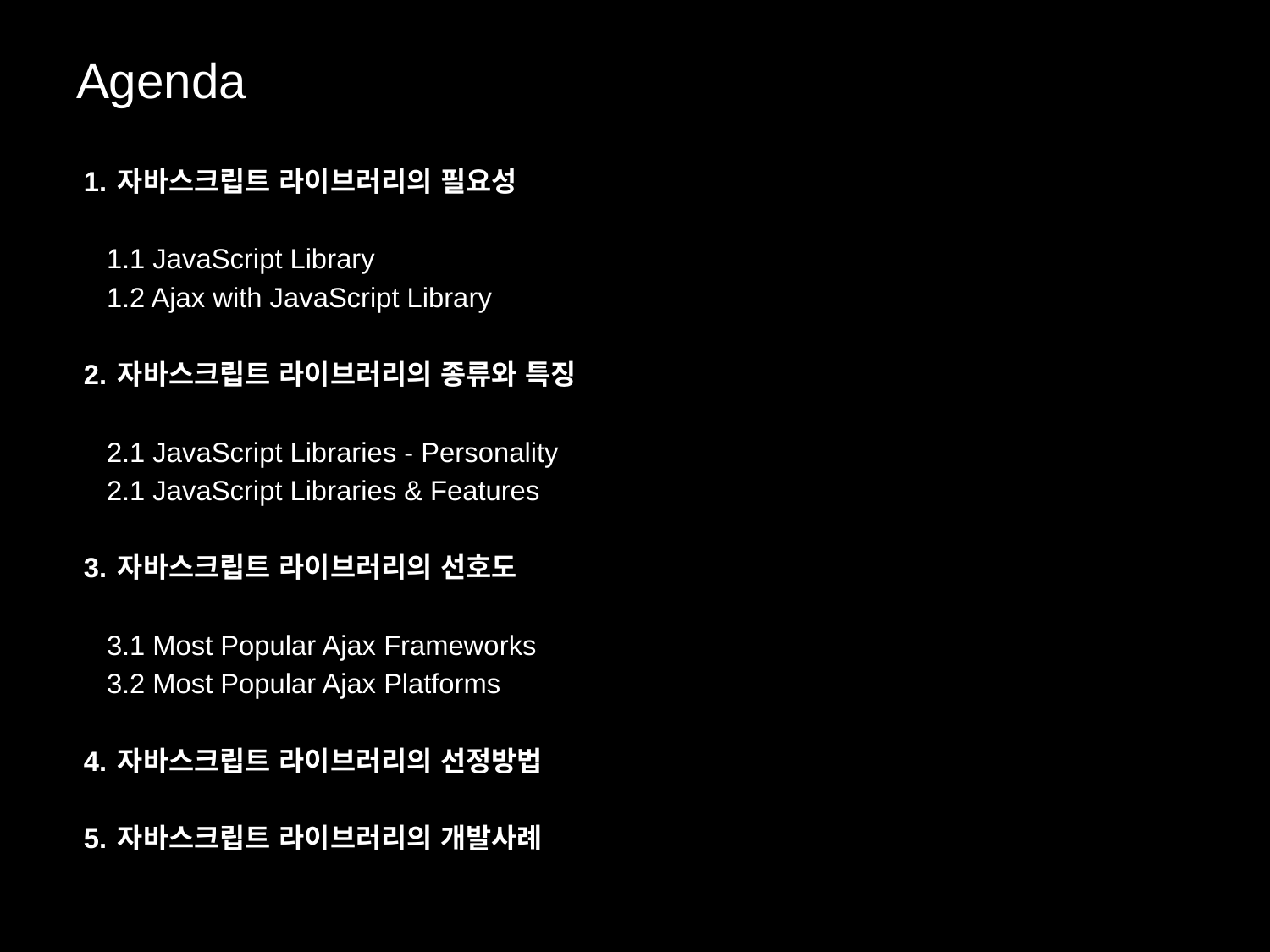

# Agenda

 1. 자바스크립트 라이브러리의 필요성

    1.1 JavaScript Library
    1.2 Ajax with JavaScript Library

 2. 자바스크립트 라이브러리의 종류와 특징

    2.1 JavaScript Libraries - Personality
    2.1 JavaScript Libraries & Features

 3. 자바스크립트 라이브러리의 선호도

    3.1 Most Popular Ajax Frameworks
    3.2 Most Popular Ajax Platforms

 4. 자바스크립트 라이브러리의 선정방법

 5. 자바스크립트 라이브러리의 개발사례